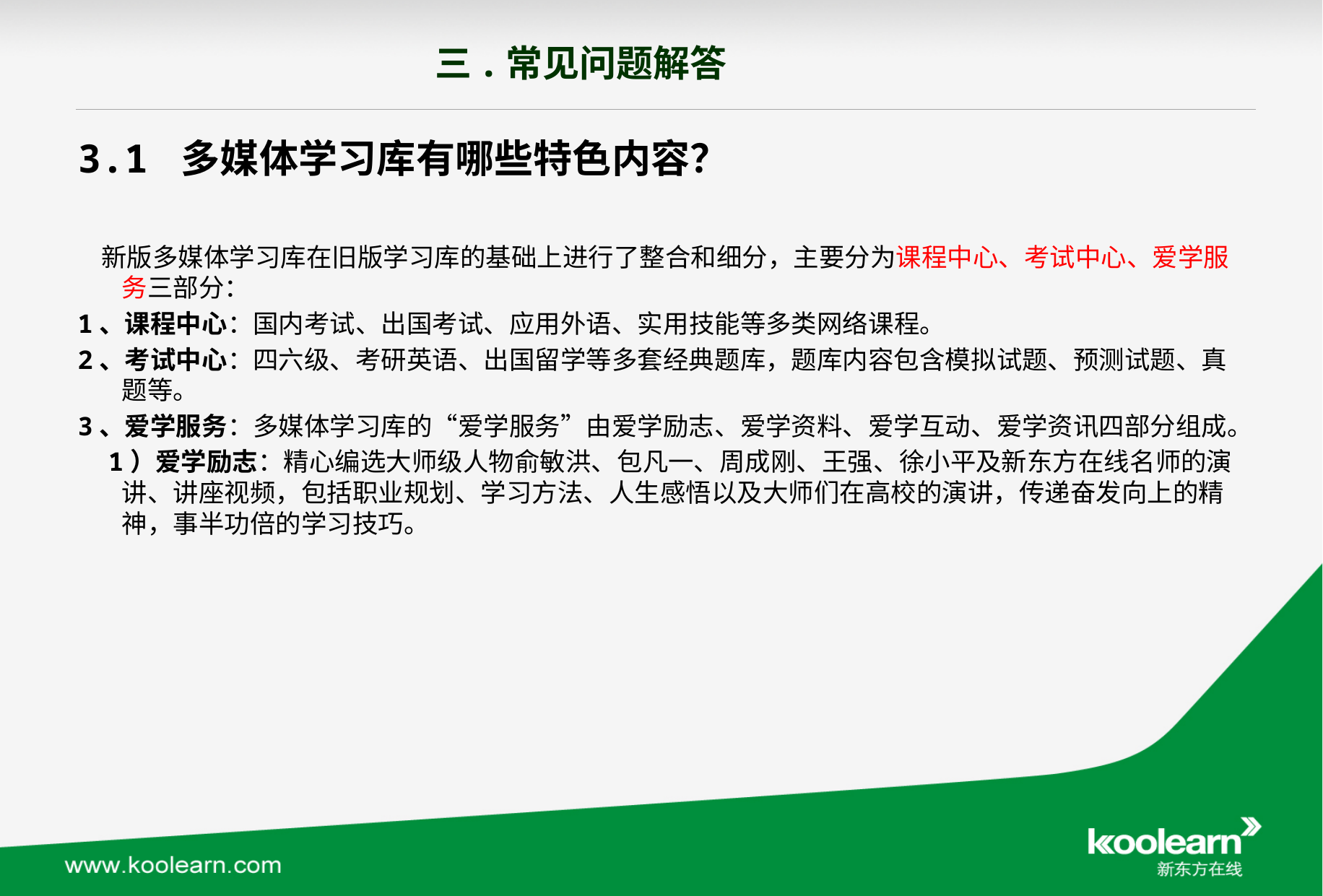

三.常见问题解答
3.1 多媒体学习库有哪些特色内容？

   新版多媒体学习库在旧版学习库的基础上进行了整合和细分，主要分为课程中心、考试中心、爱学服务三部分：
1、课程中心：国内考试、出国考试、应用外语、实用技能等多类网络课程。
2、考试中心：四六级、考研英语、出国留学等多套经典题库，题库内容包含模拟试题、预测试题、真题等。
3、爱学服务：多媒体学习库的“爱学服务”由爱学励志、爱学资料、爱学互动、爱学资讯四部分组成。
  1）爱学励志：精心编选大师级人物俞敏洪、包凡一、周成刚、王强、徐小平及新东方在线名师的演讲、讲座视频，包括职业规划、学习方法、人生感悟以及大师们在高校的演讲，传递奋发向上的精神，事半功倍的学习技巧。